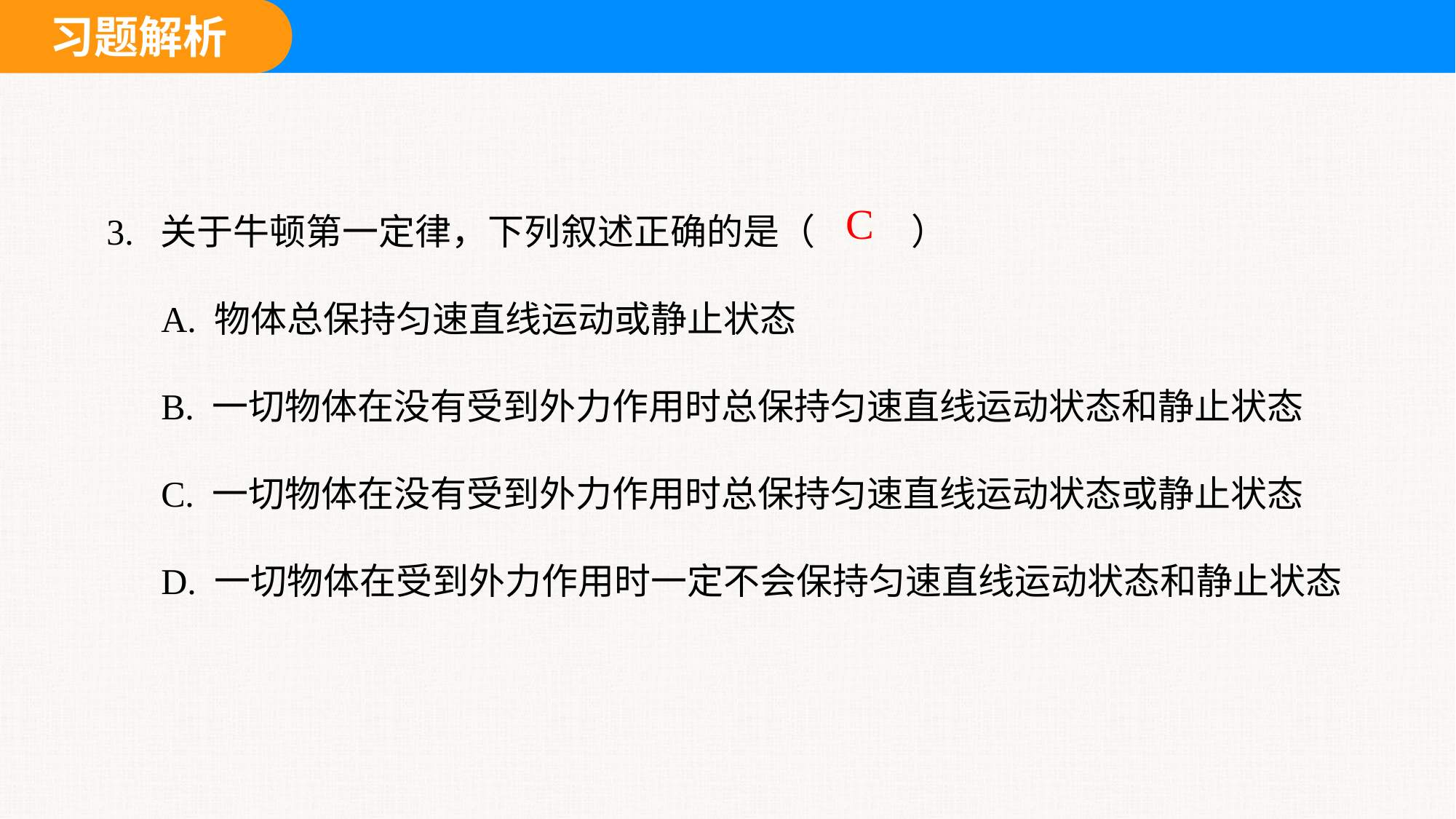

3.  关于牛顿第一定律，下列叙述正确的是（	     ）
A. 物体总保持匀速直线运动或静止状态
B. 一切物体在没有受到外力作用时总保持匀速直线运动状态和静止状态
C. 一切物体在没有受到外力作用时总保持匀速直线运动状态或静止状态
D. 一切物体在受到外力作用时一定不会保持匀速直线运动状态和静止状态
C